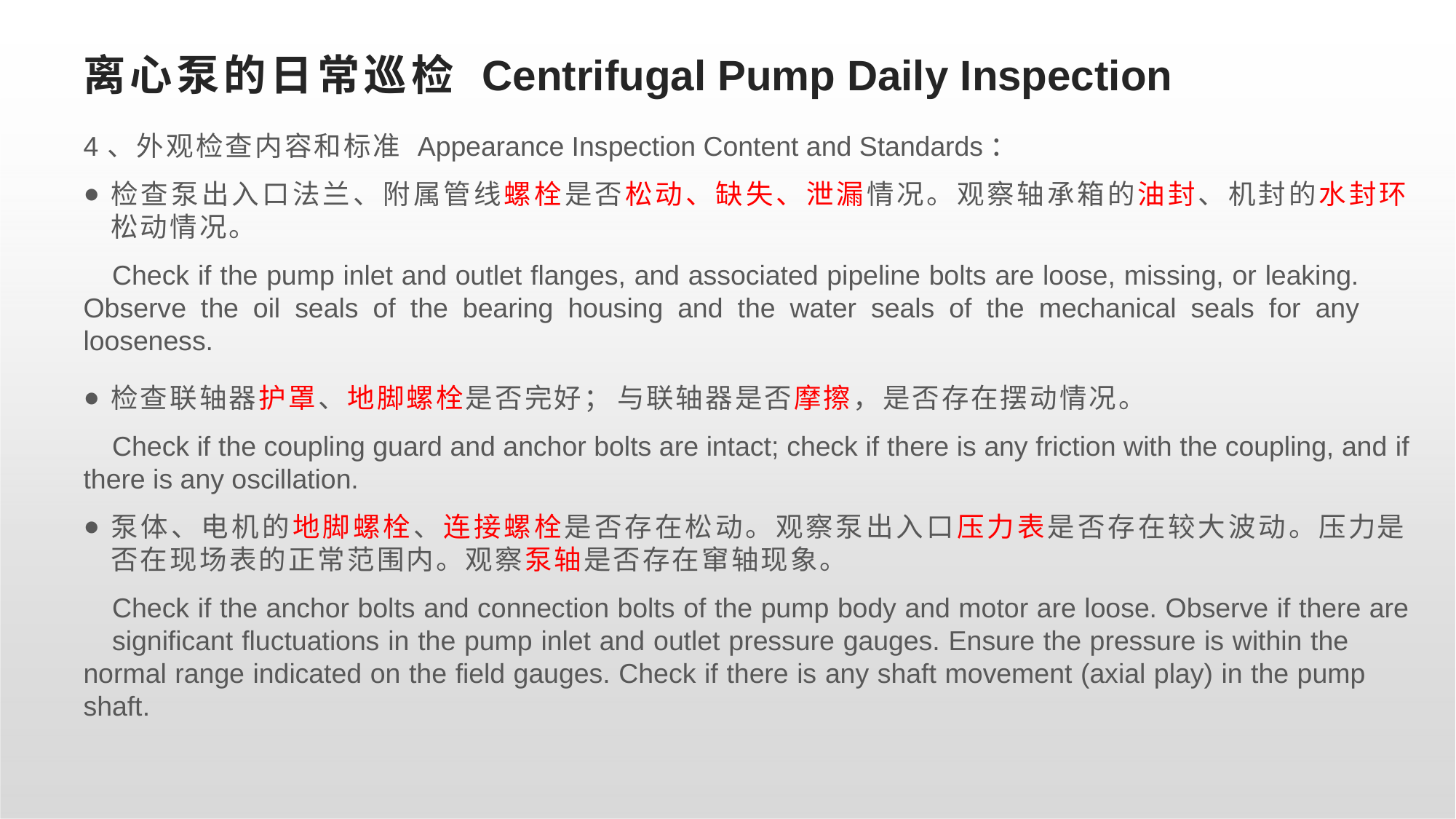

离心泵的日常巡检 Centrifugal Pump Daily Inspection
4、外观检查内容和标准 Appearance Inspection Content and Standards：
检查泵出入口法兰、附属管线螺栓是否松动、缺失、泄漏情况。观察轴承箱的油封、机封的水封环松动情况。
	Check if the pump inlet and outlet flanges, and associated pipeline bolts are loose, missing, or leaking. 	Observe the oil seals of the bearing housing and the water seals of the mechanical seals for any 	looseness.
检查联轴器护罩、地脚螺栓是否完好； 与联轴器是否摩擦，是否存在摆动情况。
	Check if the coupling guard and anchor bolts are intact; check if there is any friction with the coupling, and 	if there is any oscillation.
泵体、电机的地脚螺栓、连接螺栓是否存在松动。观察泵出入口压力表是否存在较大波动。压力是否在现场表的正常范围内。观察泵轴是否存在窜轴现象。
	Check if the anchor bolts and connection bolts of the pump body and motor are loose. Observe if there are 	significant fluctuations in the pump inlet and outlet pressure gauges. Ensure the pressure is within the 	normal range indicated on the field gauges. Check if there is any shaft movement (axial play) in the pump 	shaft.